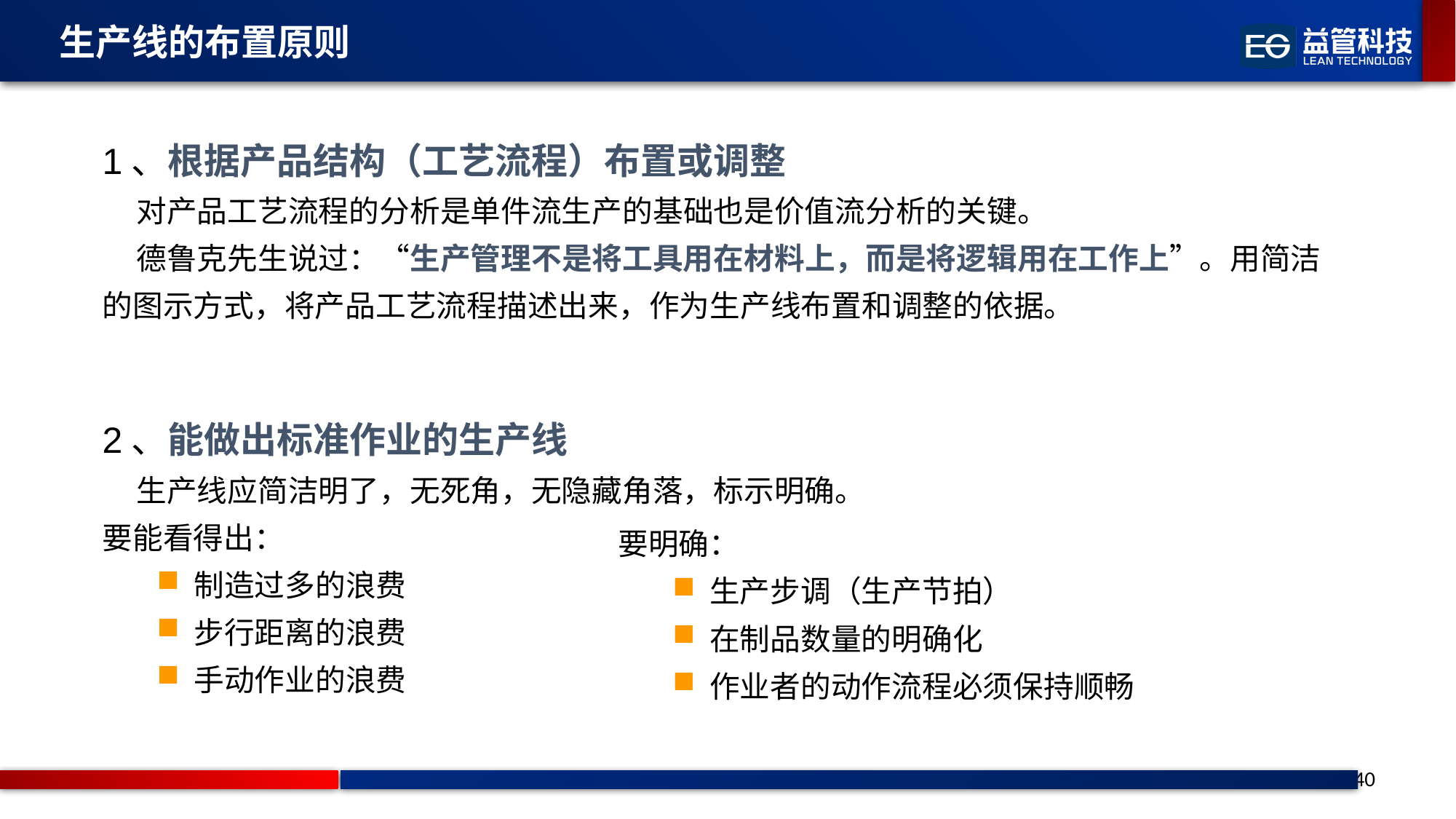

生产线的布置原则
1、根据产品结构（工艺流程）布置或调整
    对产品工艺流程的分析是单件流生产的基础也是价值流分析的关键。
    德鲁克先生说过：“生产管理不是将工具用在材料上，而是将逻辑用在工作上”。用简洁的图示方式，将产品工艺流程描述出来，作为生产线布置和调整的依据。
2、能做出标准作业的生产线
    生产线应简洁明了，无死角，无隐藏角落，标示明确。
要能看得出：
 制造过多的浪费
 步行距离的浪费
 手动作业的浪费
要明确：
 生产步调（生产节拍）
 在制品数量的明确化
 作业者的动作流程必须保持顺畅